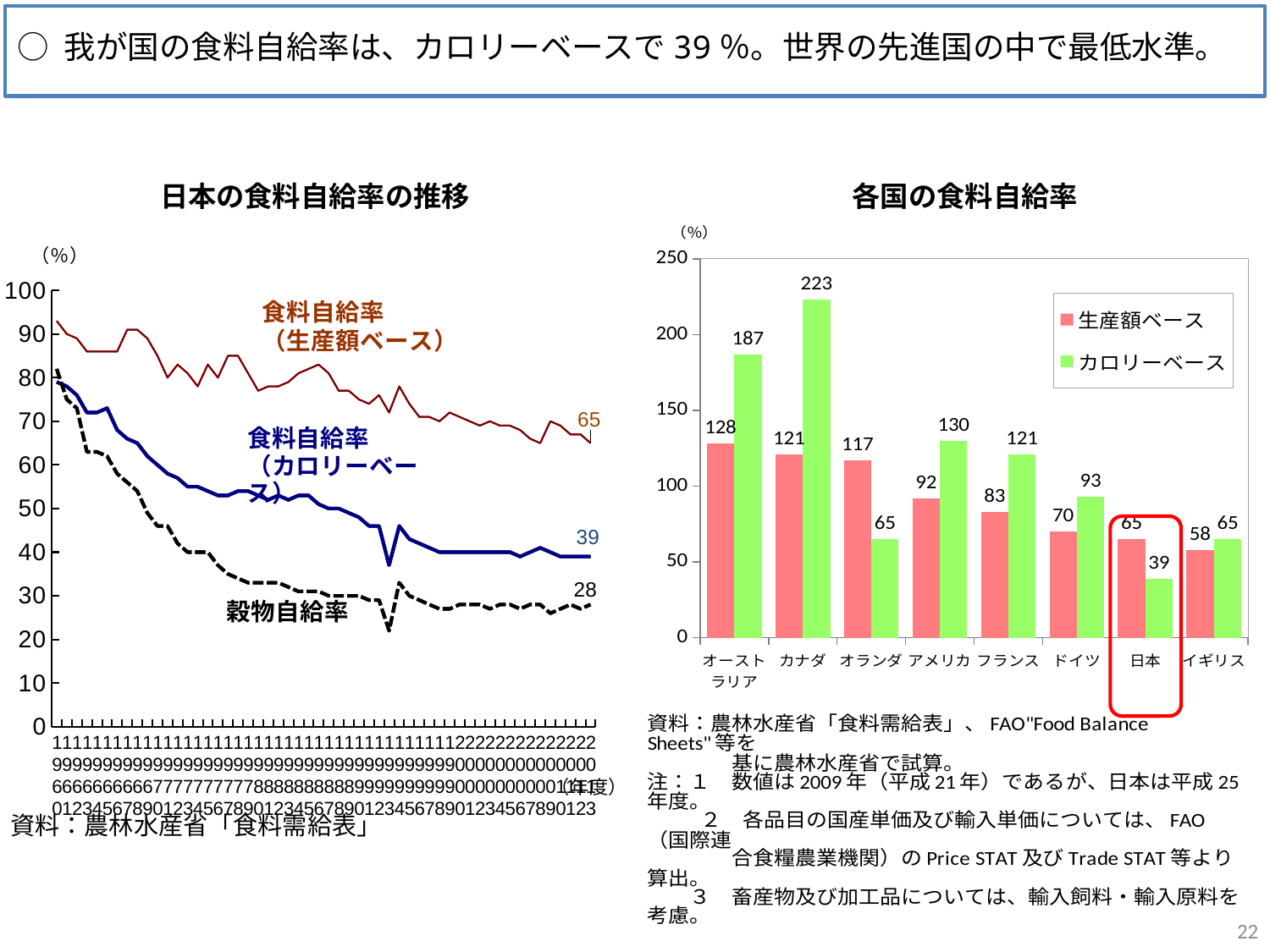

○ 我が国の食料自給率は、カロリーベースで39％。世界の先進国の中で最低水準。
日本の食料自給率の推移
各国の食料自給率

### Chart

| Category | 生産額ベース | カロリーベース |
|---|---|---|
| オースト
ラリア | 128.0 | 187.0 |
| カナダ | 121.0 | 223.0 |
| オランダ | 117.0 | 65.0 |
| アメリカ | 92.0 | 130.0 |
| フランス | 83.0 | 121.0 |
| ドイツ | 70.0 | 93.0 |
| 日本 | 65.0 | 39.0 |
| イギリス | 58.0 | 65.0 |

### Chart

| Category | 供給熱量ベース
総合食料自給率 | 穀物自給率 | 生産額ベース
総合食料自給率 | 供給熱量ベース
総合食料自給率 | 穀物自給率 | 生産額ベース
総合食料自給率 |
|---|---|---|---|---|---|---|
| 1960 | 79.0 | 82.0 | 93.0 | 79.0 | 82.0 | 93.0 |
| 1961 | 78.0 | 75.0 | 90.0 | 78.0 | 75.0 | 90.0 |
| 1962 | 76.0 | 73.0 | 89.0 | 76.0 | 73.0 | 89.0 |
| 1963 | 72.0 | 63.0 | 86.0 | 72.0 | 63.0 | 86.0 |
| 1964 | 72.0 | 63.0 | 86.0 | 72.0 | 63.0 | 86.0 |
| 1965 | 73.0 | 62.0 | 86.0 | 73.0 | 62.0 | 86.0 |
| 1966 | 68.0 | 58.0 | 86.0 | 68.0 | 58.0 | 86.0 |
| 1967 | 66.0 | 56.0 | 91.0 | 66.0 | 56.0 | 91.0 |
| 1968 | 65.0 | 54.0 | 91.0 | 65.0 | 54.0 | 91.0 |
| 1969 | 62.0 | 49.0 | 89.0 | 62.0 | 49.0 | 89.0 |
| 1970 | 60.0 | 46.0 | 85.0 | 60.0 | 46.0 | 85.0 |
| 1971 | 58.0 | 46.0 | 80.0 | 58.0 | 46.0 | 80.0 |
| 1972 | 57.0 | 42.0 | 83.0 | 57.0 | 42.0 | 83.0 |
| 1973 | 55.0 | 40.0 | 81.0 | 55.0 | 40.0 | 81.0 |
| 1974 | 55.0 | 40.0 | 78.0 | 55.0 | 40.0 | 78.0 |
| 1975 | 54.0 | 40.0 | 83.0 | 54.0 | 40.0 | 83.0 |
| 1976 | 53.0 | 37.0 | 80.0 | 53.0 | 37.0 | 80.0 |
| 1977 | 53.0 | 35.0 | 85.0 | 53.0 | 35.0 | 85.0 |
| 1978 | 54.0 | 34.0 | 85.0 | 54.0 | 34.0 | 85.0 |
| 1979 | 54.0 | 33.0 | 81.0 | 54.0 | 33.0 | 81.0 |
| 1980 | 53.0 | 33.0 | 77.0 | 53.0 | 33.0 | 77.0 |
| 1981 | 52.0 | 33.0 | 78.0 | 52.0 | 33.0 | 78.0 |
| 1982 | 53.0 | 33.0 | 78.0 | 53.0 | 33.0 | 78.0 |
| 1983 | 52.0 | 32.0 | 79.0 | 52.0 | 32.0 | 79.0 |
| 1984 | 53.0 | 31.0 | 81.0 | 53.0 | 31.0 | 81.0 |
| 1985 | 53.0 | 31.0 | 82.0 | 53.0 | 31.0 | 82.0 |
| 1986 | 51.0 | 31.0 | 83.0 | 51.0 | 31.0 | 83.0 |
| 1987 | 50.0 | 30.0 | 81.0 | 50.0 | 30.0 | 81.0 |
| 1988 | 50.0 | 30.0 | 77.0 | 50.0 | 30.0 | 77.0 |
| 1989 | 49.0 | 30.0 | 77.0 | 49.0 | 30.0 | 77.0 |
| 1990 | 48.0 | 30.0 | 75.0 | 48.0 | 30.0 | 75.0 |
| 1991 | 46.0 | 29.0 | 74.0 | 46.0 | 29.0 | 74.0 |
| 1992 | 46.0 | 29.0 | 76.0 | 46.0 | 29.0 | 76.0 |
| 1993 | 37.0 | 22.0 | 72.0 | 37.0 | 22.0 | 72.0 |
| 1994 | 46.0 | 33.0 | 78.0 | 46.0 | 33.0 | 78.0 |
| 1995 | 43.0 | 30.0 | 74.0 | 43.0 | 30.0 | 74.0 |
| 1996 | 42.0 | 29.0 | 71.0 | 42.0 | 29.0 | 71.0 |
| 1997 | 41.0 | 28.0 | 71.0 | 41.0 | 28.0 | 71.0 |
| 1998 | 40.0 | 27.0 | 70.0 | 40.0 | 27.0 | 70.0 |
| 1999 | 40.0 | 27.0 | 72.0 | 40.0 | 27.0 | 72.0 |
| 2000 | 40.0 | 28.0 | 71.0 | 40.0 | 28.0 | 71.0 |
| 2001 | 40.0 | 28.0 | 70.0 | 40.0 | 28.0 | 70.0 |
| 2002 | 40.0 | 28.0 | 69.0 | 40.0 | 28.0 | 69.0 |
| 2003 | 40.0 | 27.0 | 70.0 | 40.0 | 27.0 | 70.0 |
| 2004 | 40.0 | 28.0 | 69.0 | 40.0 | 28.0 | 69.0 |
| 2005 | 40.0 | 28.0 | 69.0 | 40.0 | 28.0 | 69.0 |
| 2006 | 39.0 | 27.0 | 68.0 | 39.0 | 27.0 | 68.0 |
| 2007 | 40.0 | 28.0 | 66.0 | 40.0 | 28.0 | 66.0 |
| 2008 | 41.0 | 28.0 | 65.0 | 41.0 | 28.0 | 65.0 |
| 2009 | 40.0 | 26.0 | 70.0 | 40.0 | 26.0 | 70.0 |
| 2010 | 39.0 | 27.0 | 69.0 | 39.0 | 27.0 | 69.0 |
| 2011 | 39.0 | 28.0 | 67.0 | 39.0 | 28.0 | 67.0 |
| 2012 | 39.0 | 27.0 | 67.0 | 39.0 | 27.0 | 67.0 |
| 2013 | 39.0 | 28.0 | 65.0 | 39.0 | 28.0 | 65.0 |
資料：農林水産省「食料需給表」
22